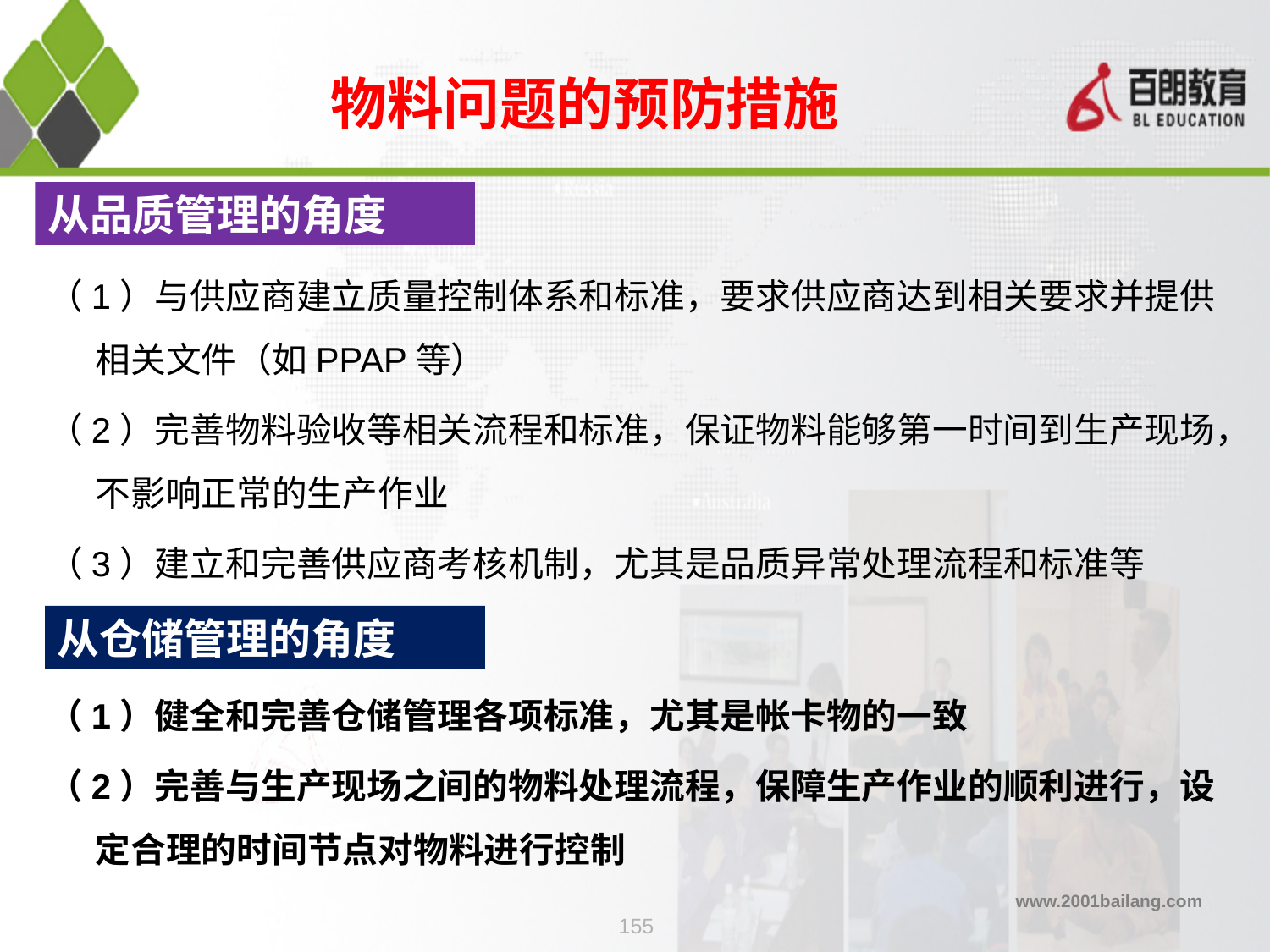

# 物料问题的预防措施
从品质管理的角度
（1）与供应商建立质量控制体系和标准，要求供应商达到相关要求并提供相关文件（如PPAP等）
（2）完善物料验收等相关流程和标准，保证物料能够第一时间到生产现场，不影响正常的生产作业
（3）建立和完善供应商考核机制，尤其是品质异常处理流程和标准等
从仓储管理的角度
（1）健全和完善仓储管理各项标准，尤其是帐卡物的一致
（2）完善与生产现场之间的物料处理流程，保障生产作业的顺利进行，设定合理的时间节点对物料进行控制
155